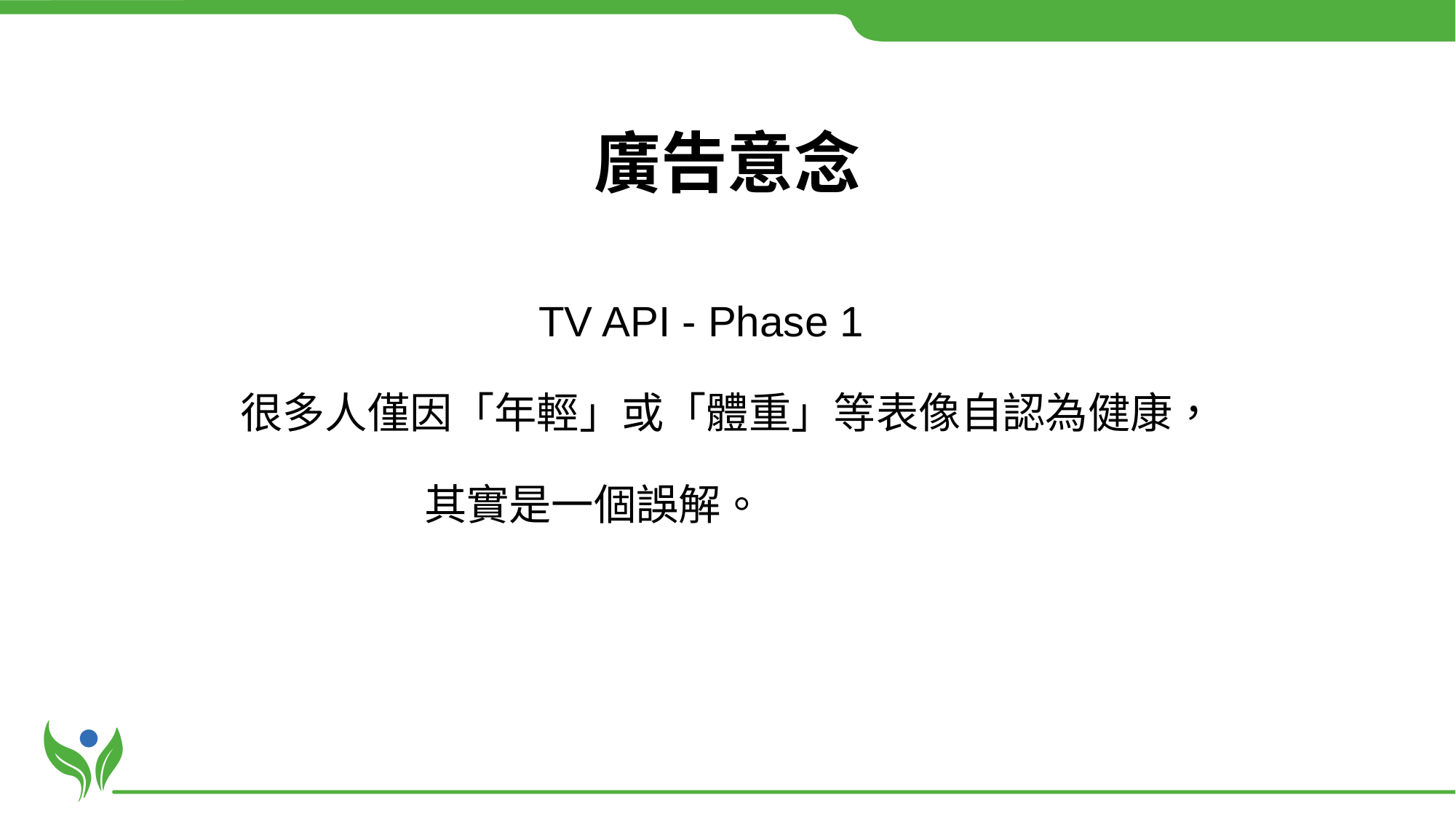

# 廣告意念
TV API - Phase 1
很多人僅因「年輕」或「體重」等表像自認為健康，
                       		其實是一個誤解。